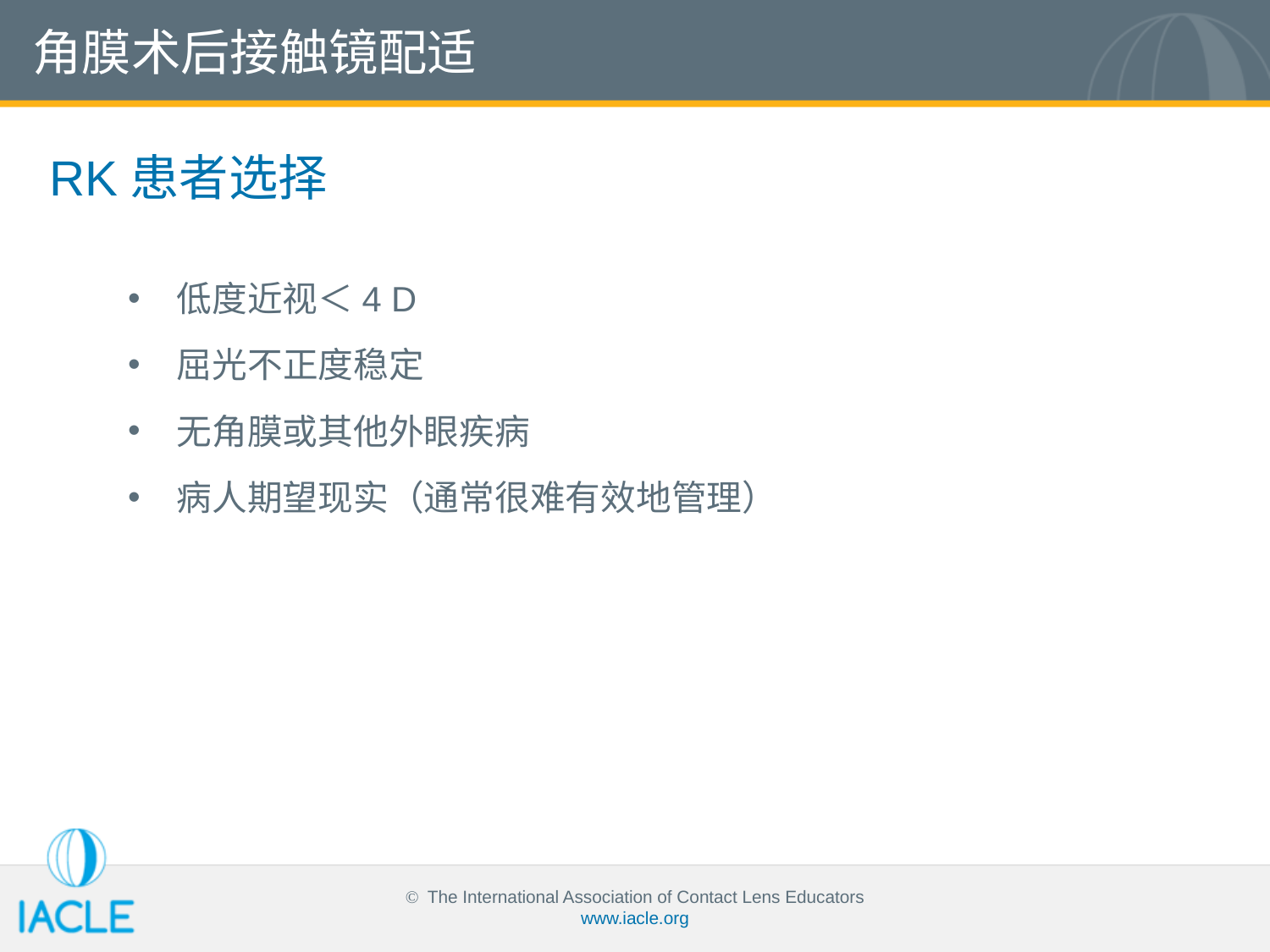

角膜术后接触镜配适
RK患者选择
低度近视＜4 D
屈光不正度稳定
无角膜或其他外眼疾病
病人期望现实（通常很难有效地管理）